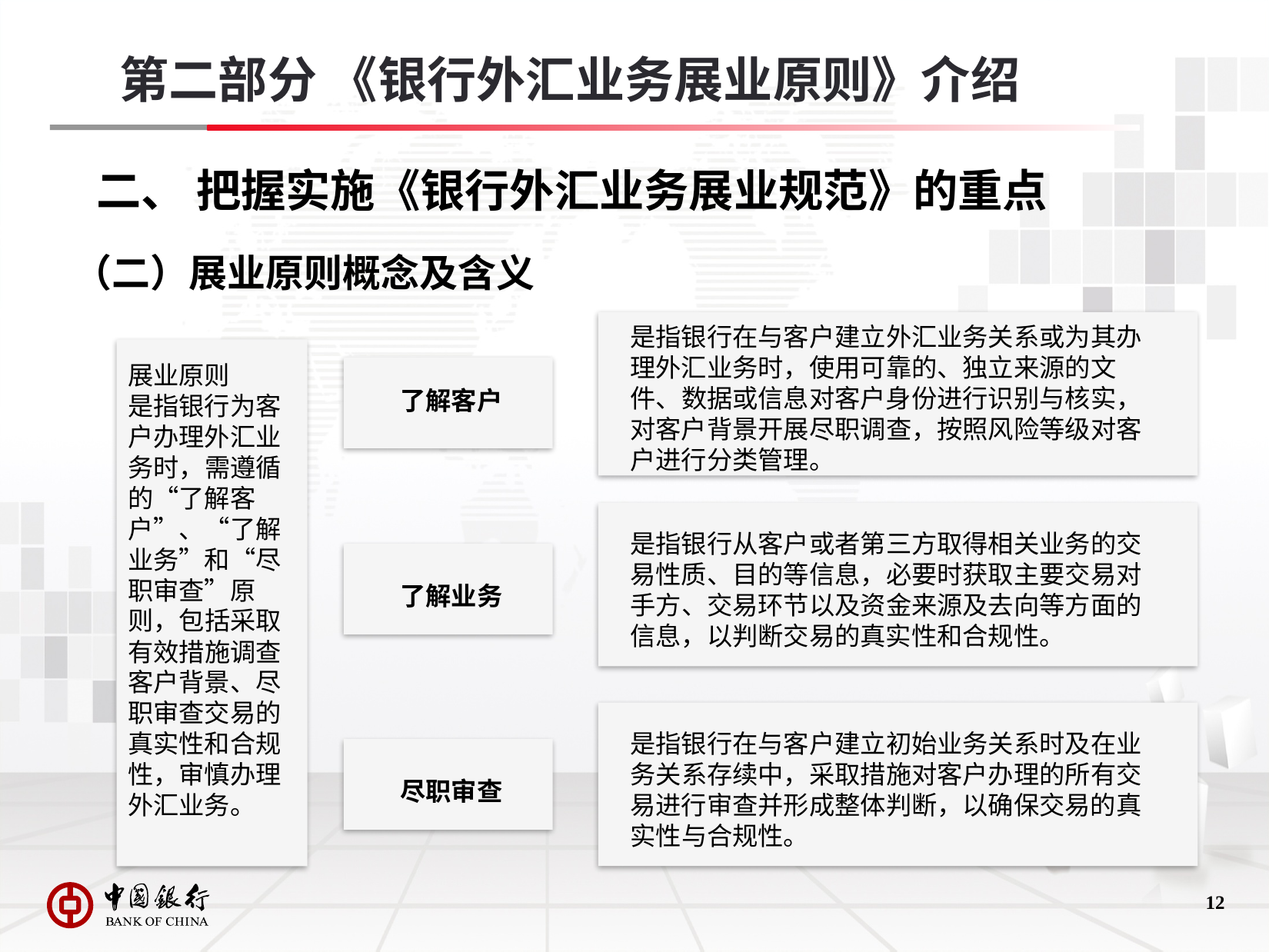

第二部分 《银行外汇业务展业原则》介绍
# 二、 把握实施《银行外汇业务展业规范》的重点
（二）展业原则概念及含义

是指银行在与客户建立外汇业务关系或为其办理外汇业务时，使用可靠的、独立来源的文件、数据或信息对客户身份进行识别与核实，对客户背景开展尽职调查，按照风险等级对客户进行分类管理。

展业原则
是指银行为客户办理外汇业务时，需遵循的“了解客户”、“了解业务”和“尽职审查”原则，包括采取有效措施调查客户背景、尽职审查交易的真实性和合规性，审慎办理外汇业务。

了解客户

是指银行从客户或者第三方取得相关业务的交易性质、目的等信息，必要时获取主要交易对手方、交易环节以及资金来源及去向等方面的信息，以判断交易的真实性和合规性。

了解业务

是指银行在与客户建立初始业务关系时及在业务关系存续中，采取措施对客户办理的所有交易进行审查并形成整体判断，以确保交易的真实性与合规性。

尽职审查
12